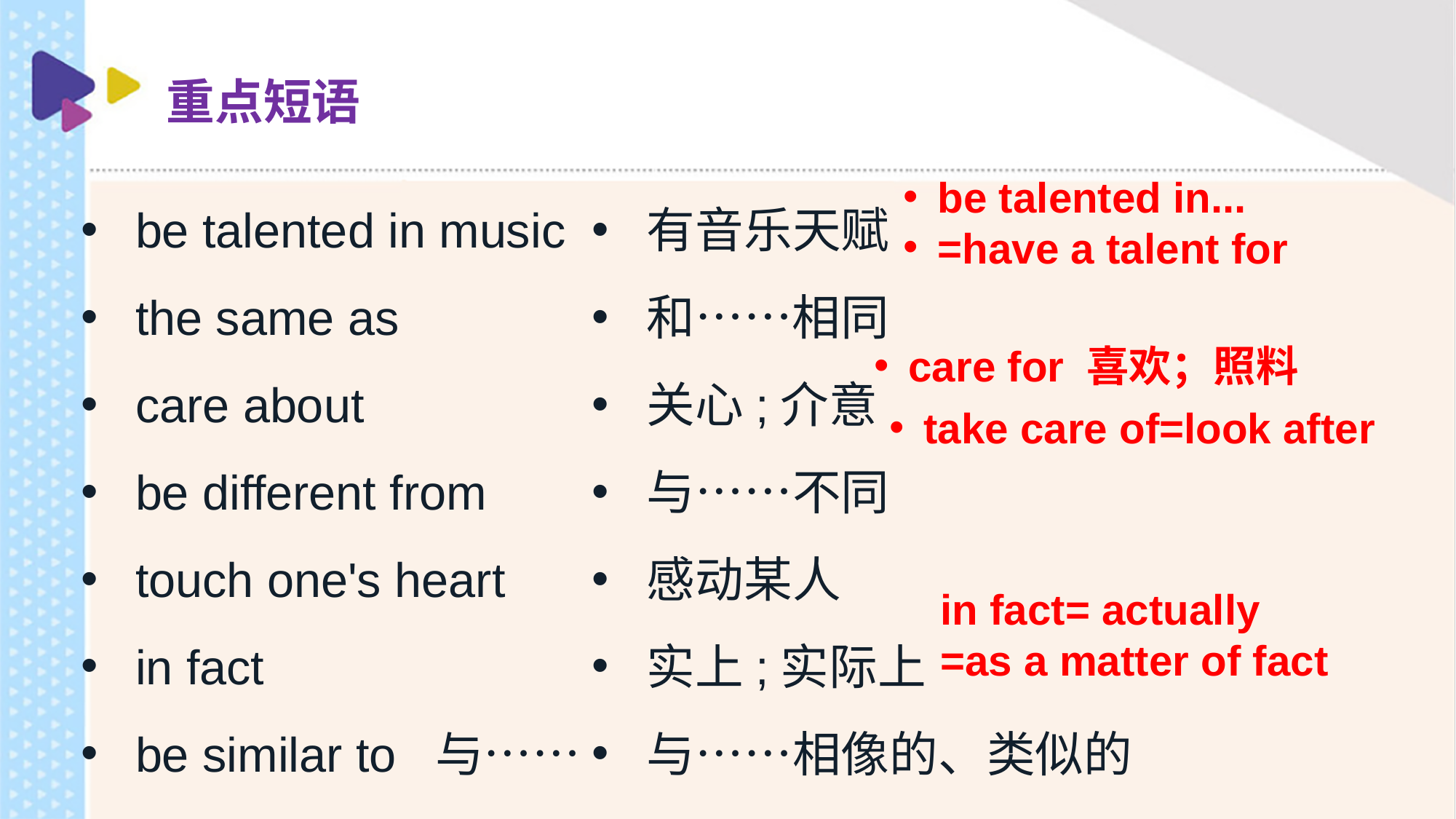

重点短语
be talented in...
=have a talent for
be talented in music
the same as
care about
be different from
touch one's heart
in fact
be similar to  与……
有音乐天赋
和……相同
关心;介意
与……不同
感动某人
实上;实际上
与……相像的、类似的
care for 喜欢；照料
take care of=look after
in fact= actually
=as a matter of fact